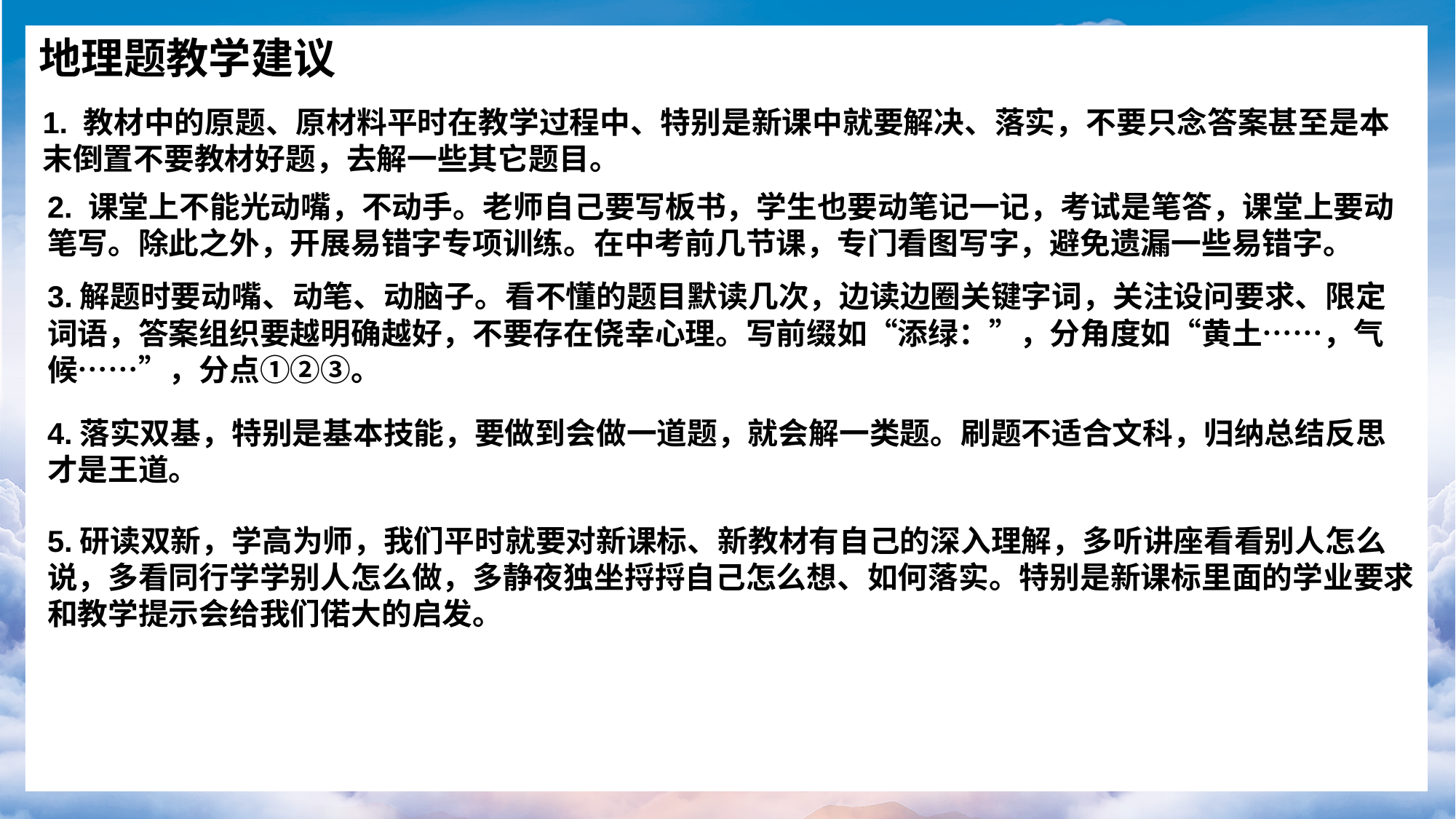

地理题教学建议
1. 教材中的原题、原材料平时在教学过程中、特别是新课中就要解决、落实，不要只念答案甚至是本末倒置不要教材好题，去解一些其它题目。
2. 课堂上不能光动嘴，不动手。老师自己要写板书，学生也要动笔记一记，考试是笔答，课堂上要动笔写。除此之外，开展易错字专项训练。在中考前几节课，专门看图写字，避免遗漏一些易错字。
3.解题时要动嘴、动笔、动脑子。看不懂的题目默读几次，边读边圈关键字词，关注设问要求、限定词语，答案组织要越明确越好，不要存在侥幸心理。写前缀如“添绿：”，分角度如“黄土……，气候……”，分点①②③。
4.落实双基，特别是基本技能，要做到会做一道题，就会解一类题。刷题不适合文科，归纳总结反思才是王道。
5.研读双新，学高为师，我们平时就要对新课标、新教材有自己的深入理解，多听讲座看看别人怎么说，多看同行学学别人怎么做，多静夜独坐捋捋自己怎么想、如何落实。特别是新课标里面的学业要求和教学提示会给我们偌大的启发。